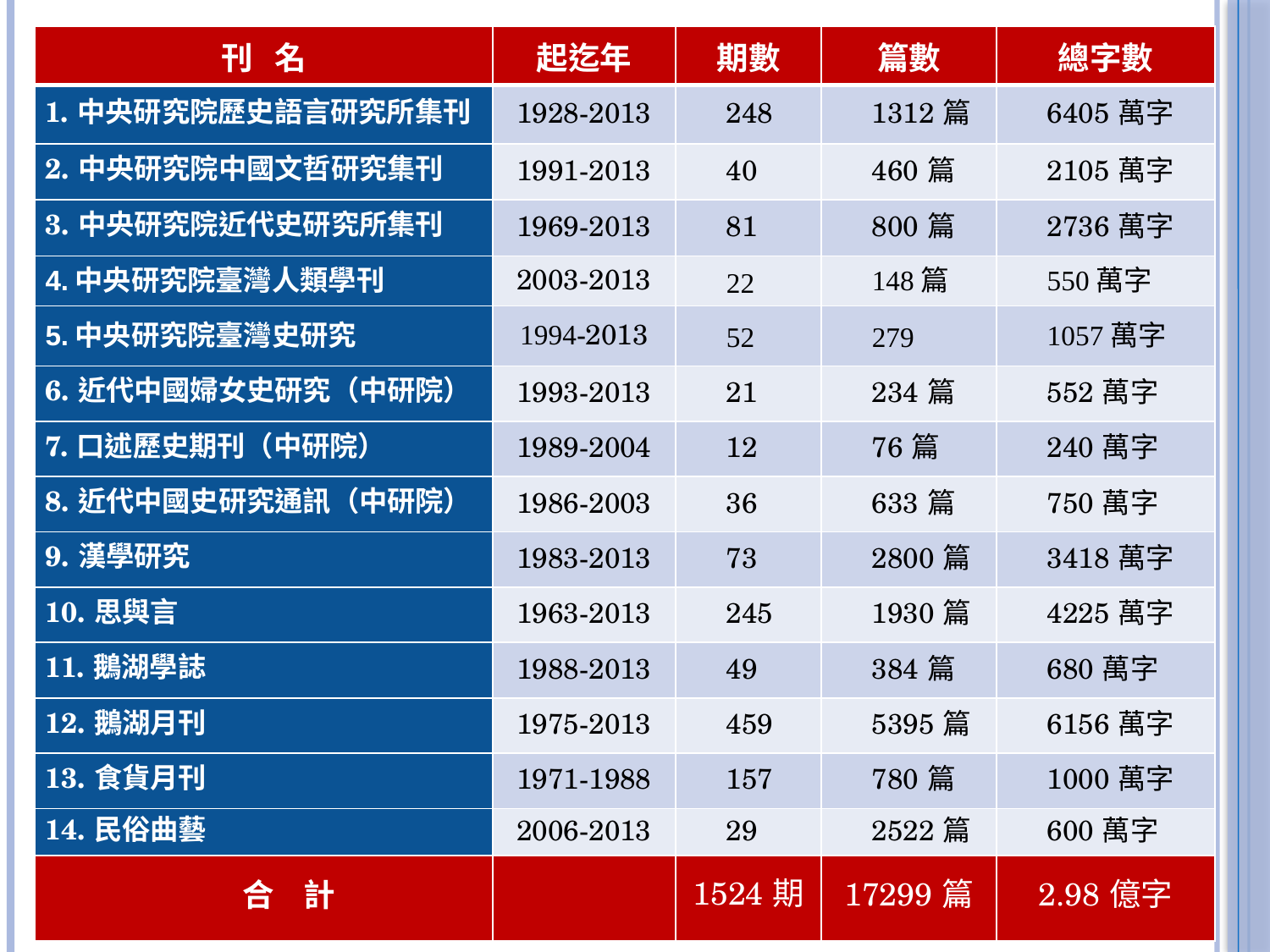

| 刊 名 | 起迄年 | 期數 | 篇數 | 總字數 |
| --- | --- | --- | --- | --- |
| 1.中央研究院歷史語言研究所集刊 | 1928-2013 | 248 | 1312篇 | 6405萬字 |
| 2.中央研究院中國文哲研究集刊 | 1991-2013 | 40 | 460篇 | 2105萬字 |
| 3.中央研究院近代史研究所集刊 | 1969-2013 | 81 | 800篇 | 2736萬字 |
| 4.中央研究院臺灣人類學刊 | 2003-2013 | 22 | 148篇 | 550萬字 |
| 5.中央研究院臺灣史研究 | 1994-2013 | 52 | 279 | 1057萬字 |
| 6.近代中國婦女史研究（中研院） | 1993-2013 | 21 | 234篇 | 552萬字 |
| 7.口述歷史期刊（中研院） | 1989-2004 | 12 | 76篇 | 240萬字 |
| 8.近代中國史研究通訊（中研院） | 1986-2003 | 36 | 633篇 | 750萬字 |
| 9.漢學研究 | 1983-2013 | 73 | 2800篇 | 3418萬字 |
| 10.思與言 | 1963-2013 | 245 | 1930篇 | 4225萬字 |
| 11.鵝湖學誌 | 1988-2013 | 49 | 384篇 | 680萬字 |
| 12.鵝湖月刊 | 1975-2013 | 459 | 5395篇 | 6156萬字 |
| 13.食貨月刊 | 1971-1988 | 157 | 780篇 | 1000萬字 |
| 14.民俗曲藝 | 2006-2013 | 29 | 2522篇 | 600萬字 |
| 合 計 |  | 1524期 | 17299篇 | 2.98億字 |